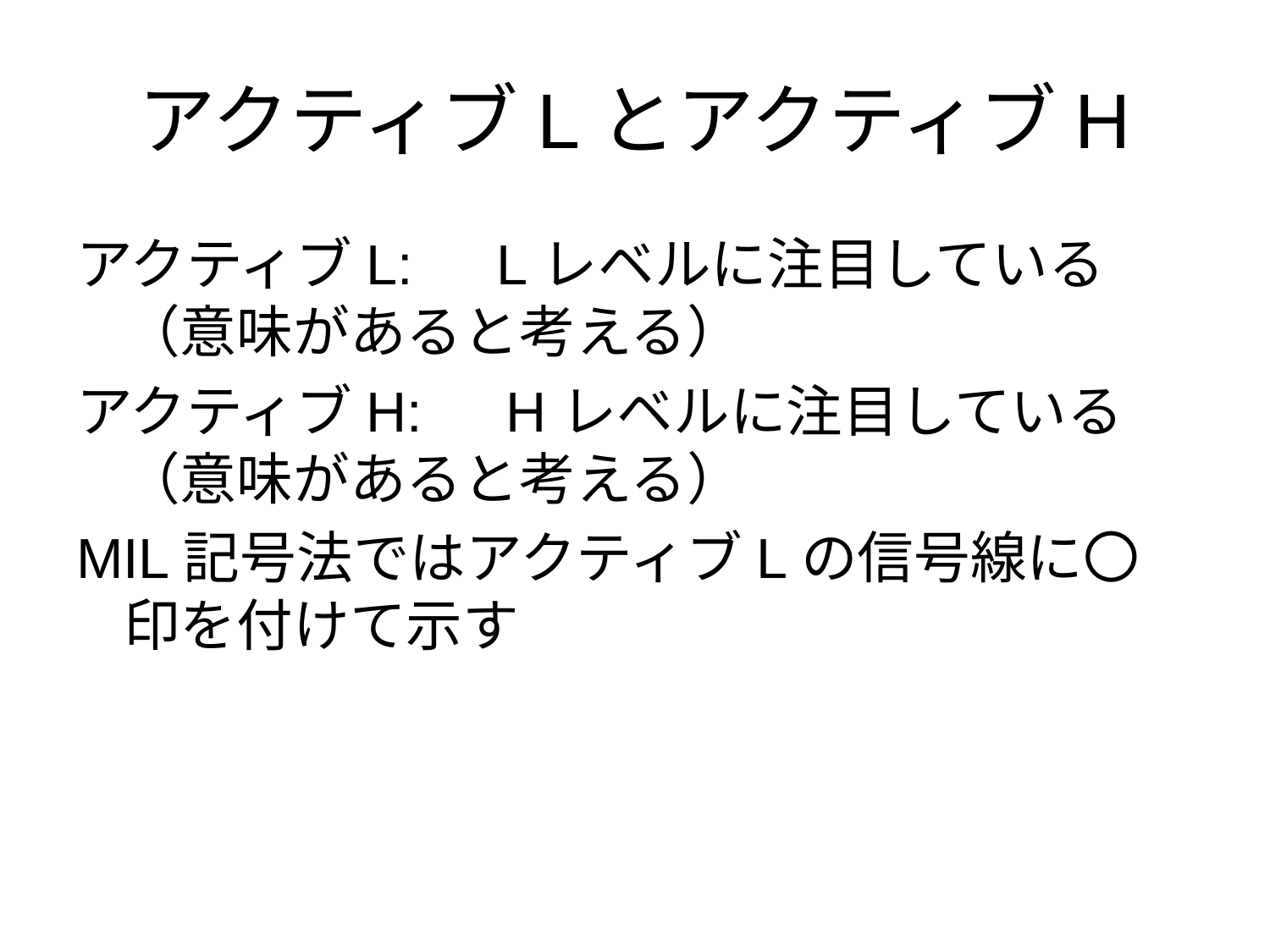

# アクティブLとアクティブH
アクティブL:　Lレベルに注目している（意味があると考える）
アクティブH:　Hレベルに注目している（意味があると考える）
MIL記号法ではアクティブLの信号線に〇印を付けて示す